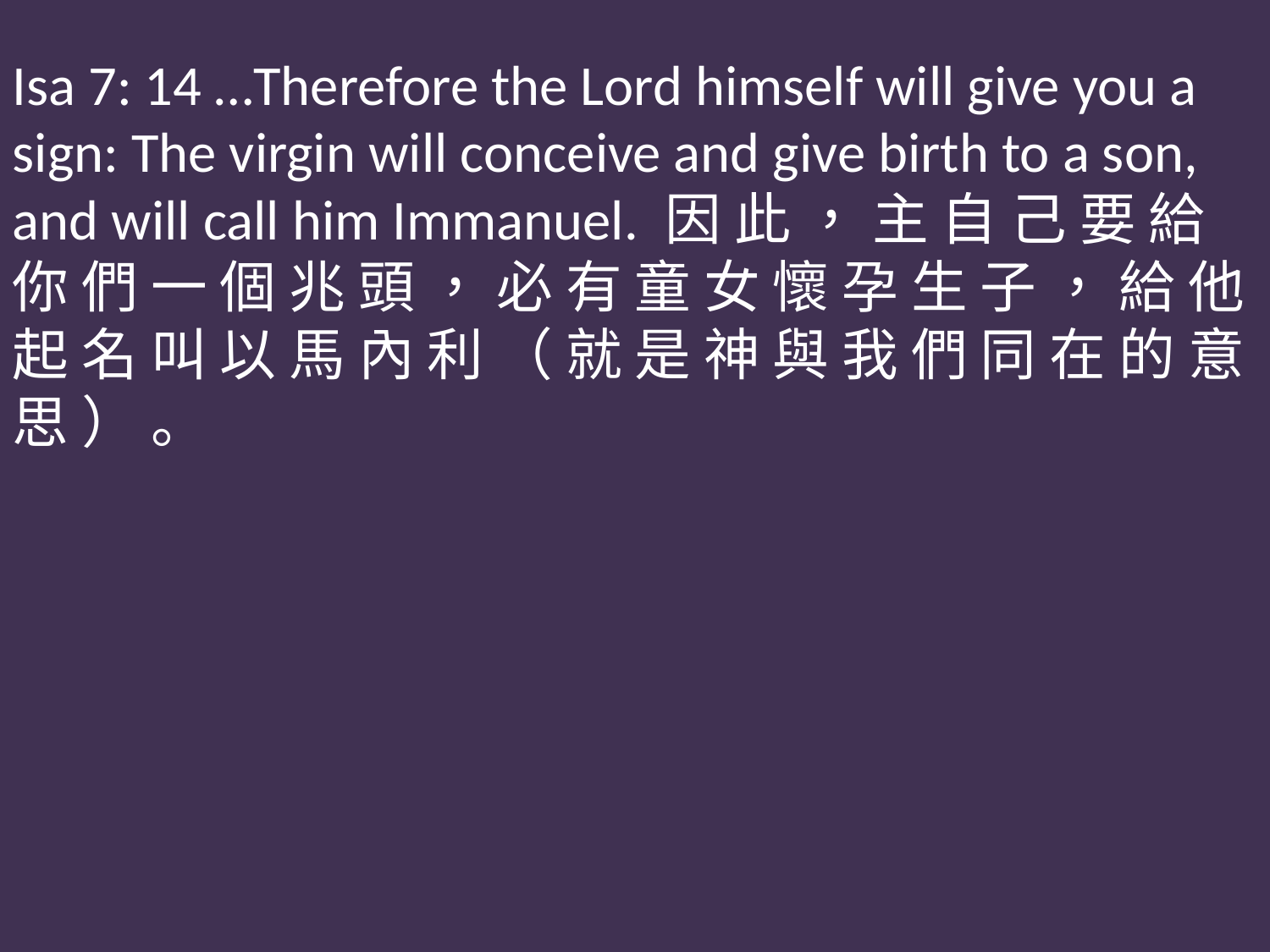

Isa 7: 14 …Therefore the Lord himself will give you a sign: The virgin will conceive and give birth to a son, and will call him Immanuel. 因 此 ， 主 自 己 要 給 你 們 一 個 兆 頭 ， 必 有 童 女 懷 孕 生 子 ， 給 他 起 名 叫 以 馬 內 利 （ 就 是 神 與 我 們 同 在 的 意 思 ） 。